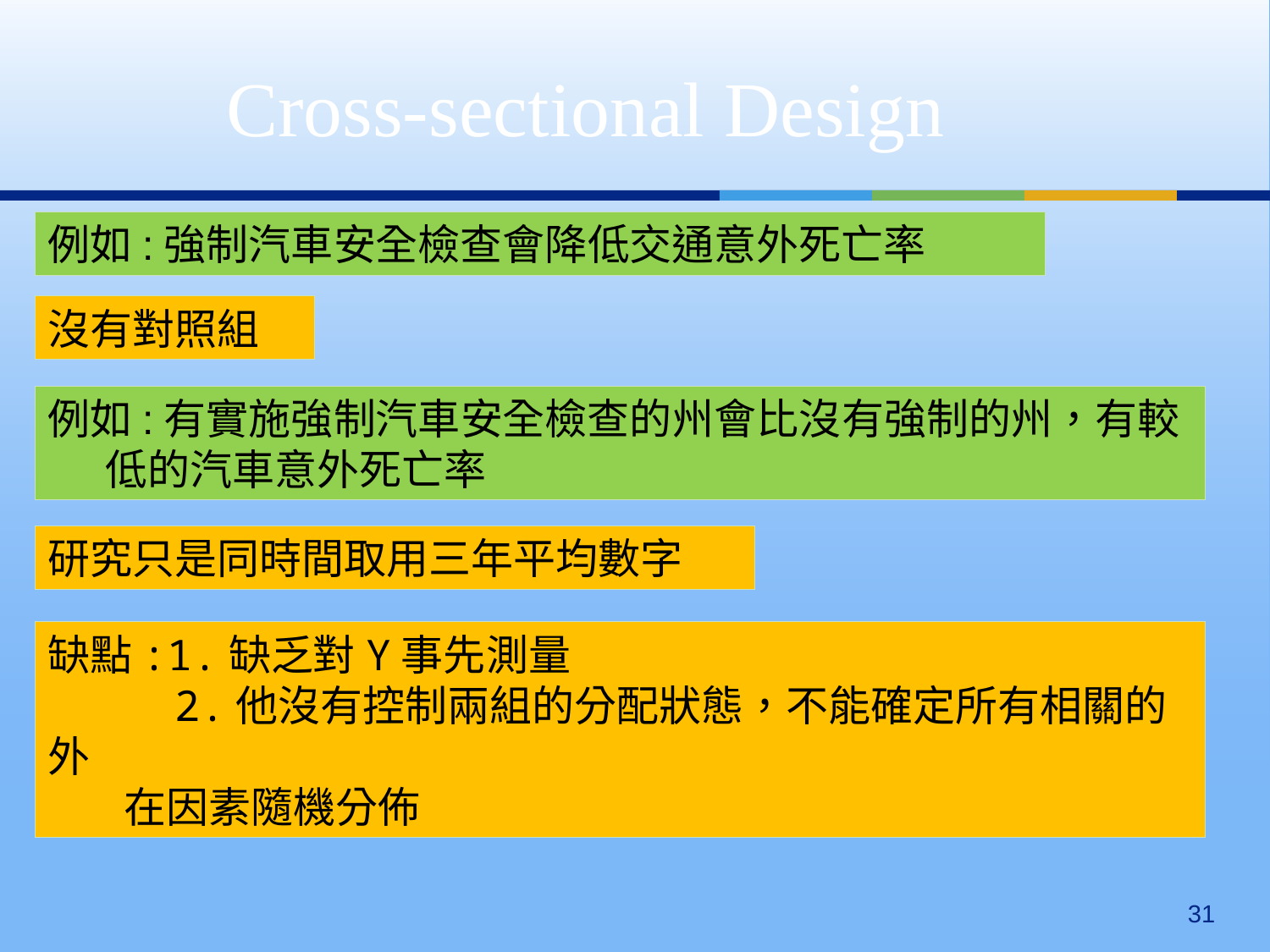

Cross-sectional Design
例如:強制汽車安全檢查會降低交通意外死亡率
沒有對照組
例如:有實施強制汽車安全檢查的州會比沒有強制的州，有較
     低的汽車意外死亡率
研究只是同時間取用三年平均數字
缺點:1.缺乏對Y事先測量
     2.他沒有控制兩組的分配狀態，不能確定所有相關的外
       在因素隨機分佈
31